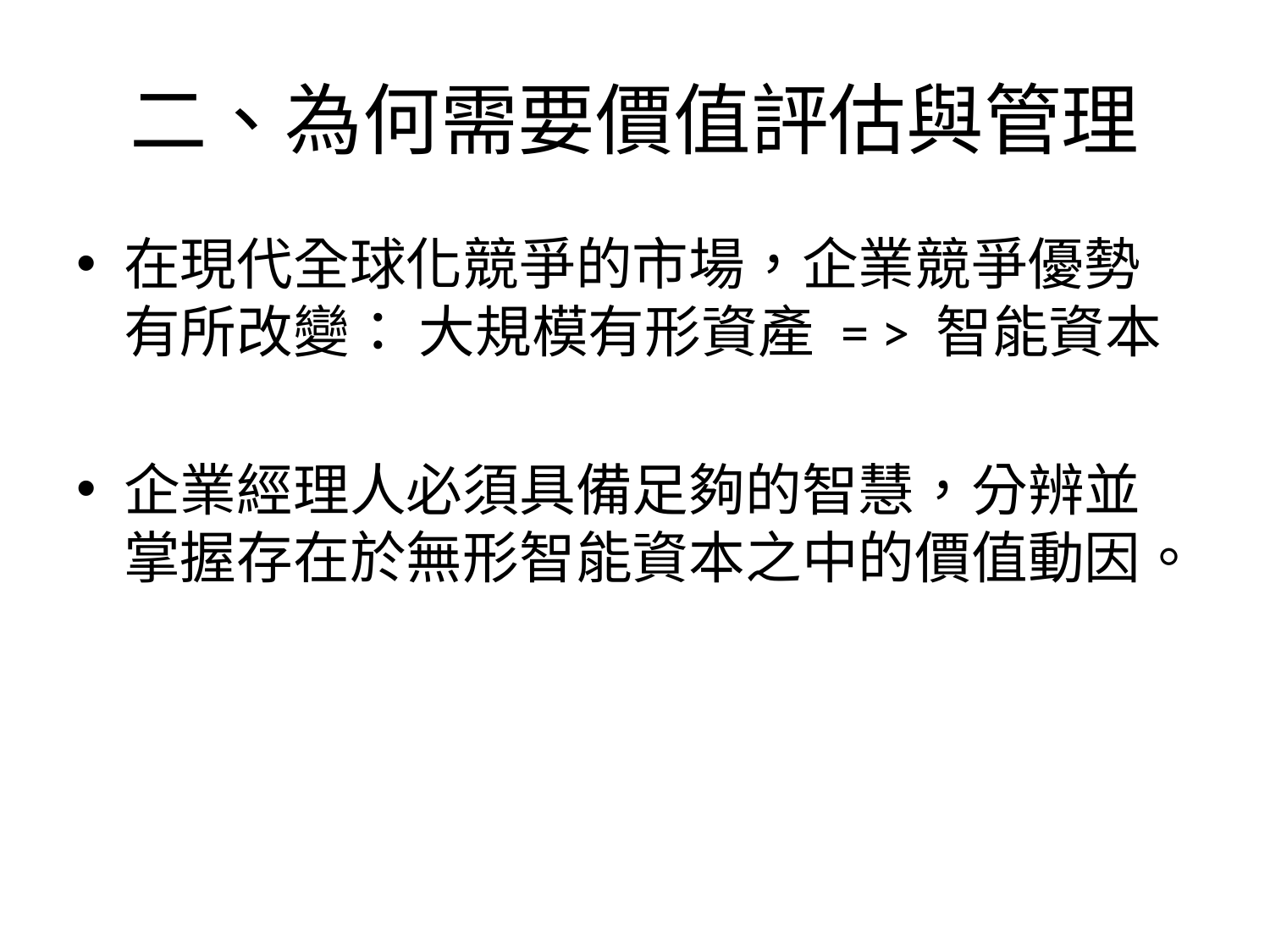

# 二、為何需要價值評估與管理
在現代全球化競爭的市場，企業競爭優勢有所改變： 大規模有形資產 = > 智能資本

企業經理人必須具備足夠的智慧，分辨並掌握存在於無形智能資本之中的價值動因。